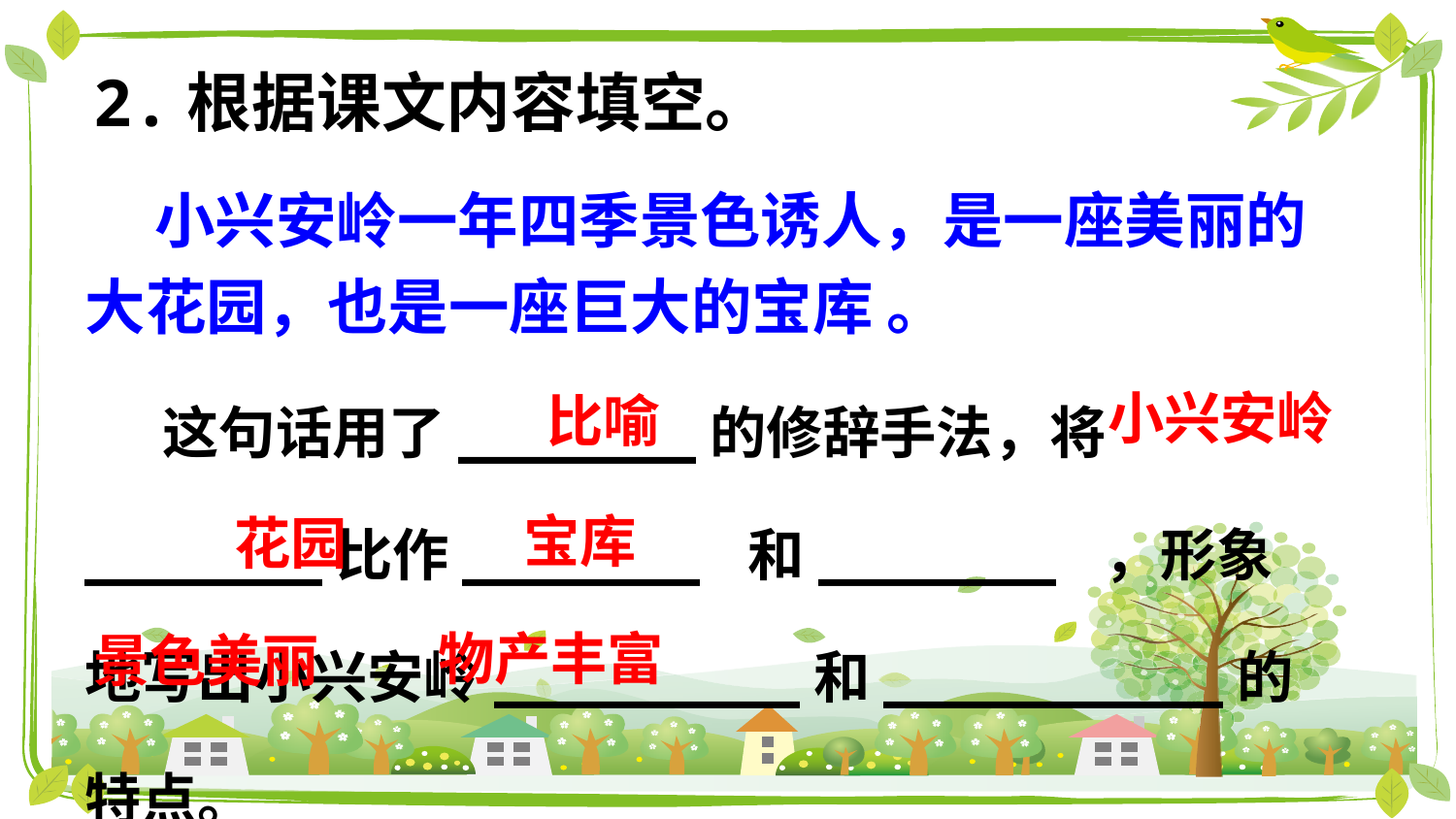

2.根据课文内容填空。
    小兴安岭一年四季景色诱人，是一座美丽的大花园，也是一座巨大的宝库 。
     这句话用了_______的修辞手法，将_______比作_______ 和_______ ，形象地写出小兴安岭_________和__________的特点。
小兴安岭
比喻
宝库
花园
物产丰富
景色美丽